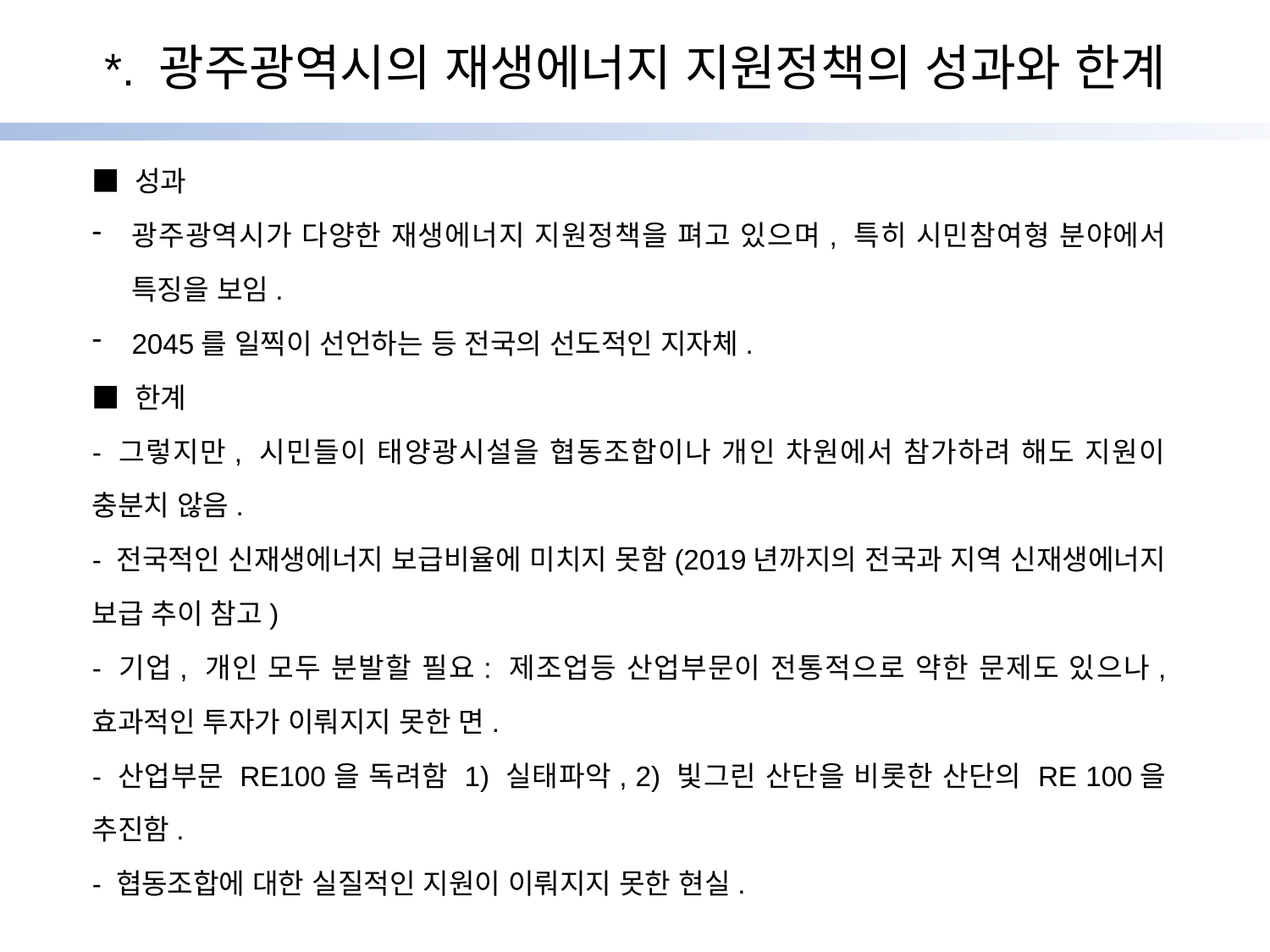

*. 광주광역시의 재생에너지 지원정책의 성과와 한계

■ 성과
광주광역시가 다양한 재생에너지 지원정책을 펴고 있으며, 특히 시민참여형 분야에서 특징을 보임.
2045를 일찍이 선언하는 등 전국의 선도적인 지자체.
■ 한계
- 그렇지만, 시민들이 태양광시설을 협동조합이나 개인 차원에서 참가하려 해도 지원이 충분치 않음.
- 전국적인 신재생에너지 보급비율에 미치지 못함(2019년까지의 전국과 지역 신재생에너지 보급 추이 참고)
- 기업, 개인 모두 분발할 필요: 제조업등 산업부문이 전통적으로 약한 문제도 있으나, 효과적인 투자가 이뤄지지 못한 면.
- 산업부문 RE100을 독려함 1) 실태파악, 2) 빛그린 산단을 비롯한 산단의 RE 100을 추진함.
- 협동조합에 대한 실질적인 지원이 이뤄지지 못한 현실.